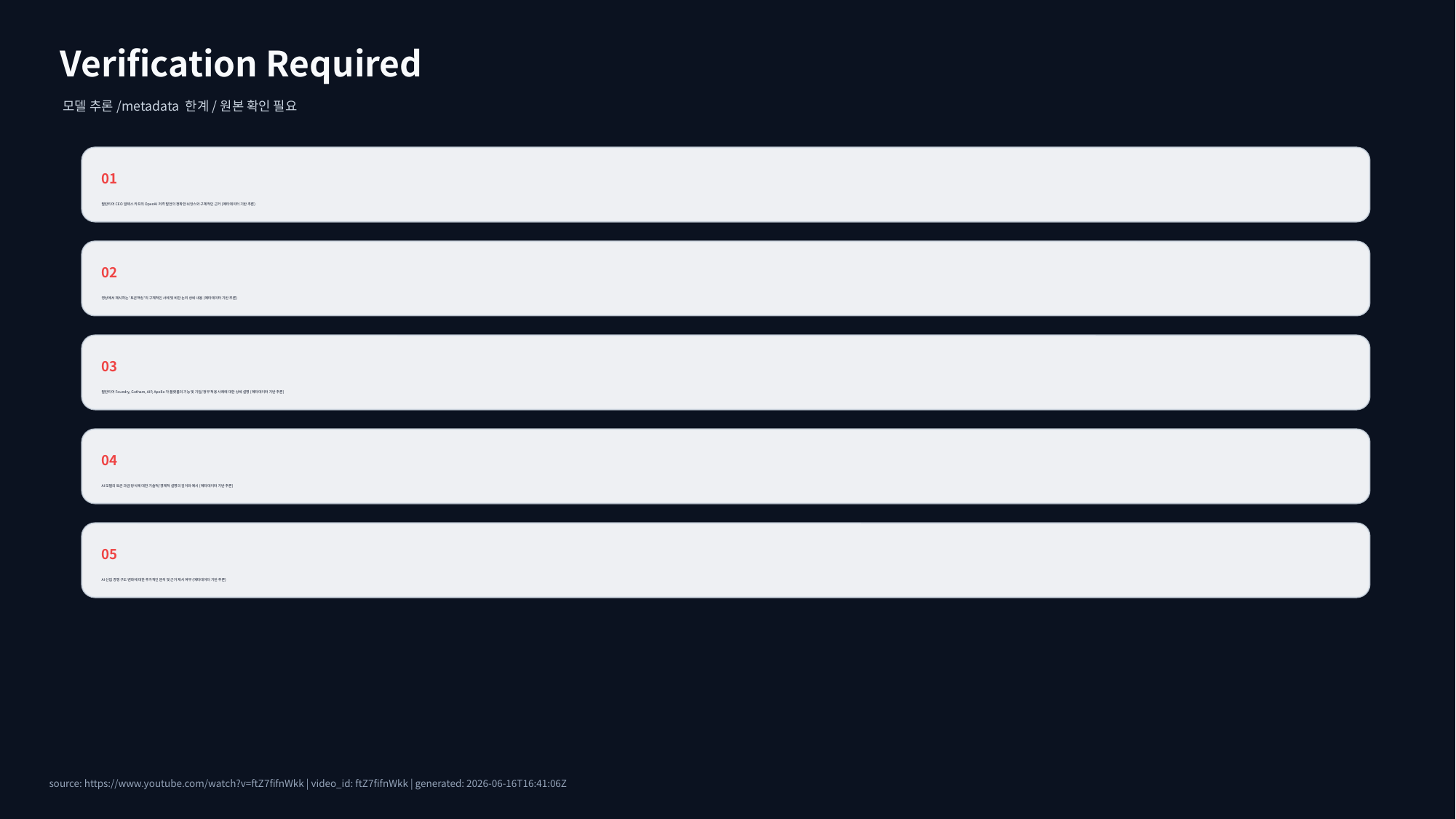

Verification Required
모델 추론/metadata 한계/원본 확인 필요

01
팔란티어 CEO 알렉스 카프의 OpenAI 저격 발언의 정확한 뉘앙스와 구체적인 근거 (메타데이터 기반 추론)

02
영상에서 제시하는 '토큰맥싱'의 구체적인 사례 및 비판 논리 상세 내용 (메타데이터 기반 추론)

03
팔란티어 Foundry, Gotham, AIP, Apollo 각 플랫폼의 기능 및 기업/정부 적용 사례에 대한 상세 설명 (메타데이터 기반 추론)

04
AI 모델의 토큰 과금 방식에 대한 기술적/경제적 설명의 깊이와 예시 (메타데이터 기반 추론)

05
AI 산업 경쟁 구도 변화에 대한 추가적인 분석 및 근거 제시 여부 (메타데이터 기반 추론)
source: https://www.youtube.com/watch?v=ftZ7fifnWkk | video_id: ftZ7fifnWkk | generated: 2026-06-16T16:41:06Z